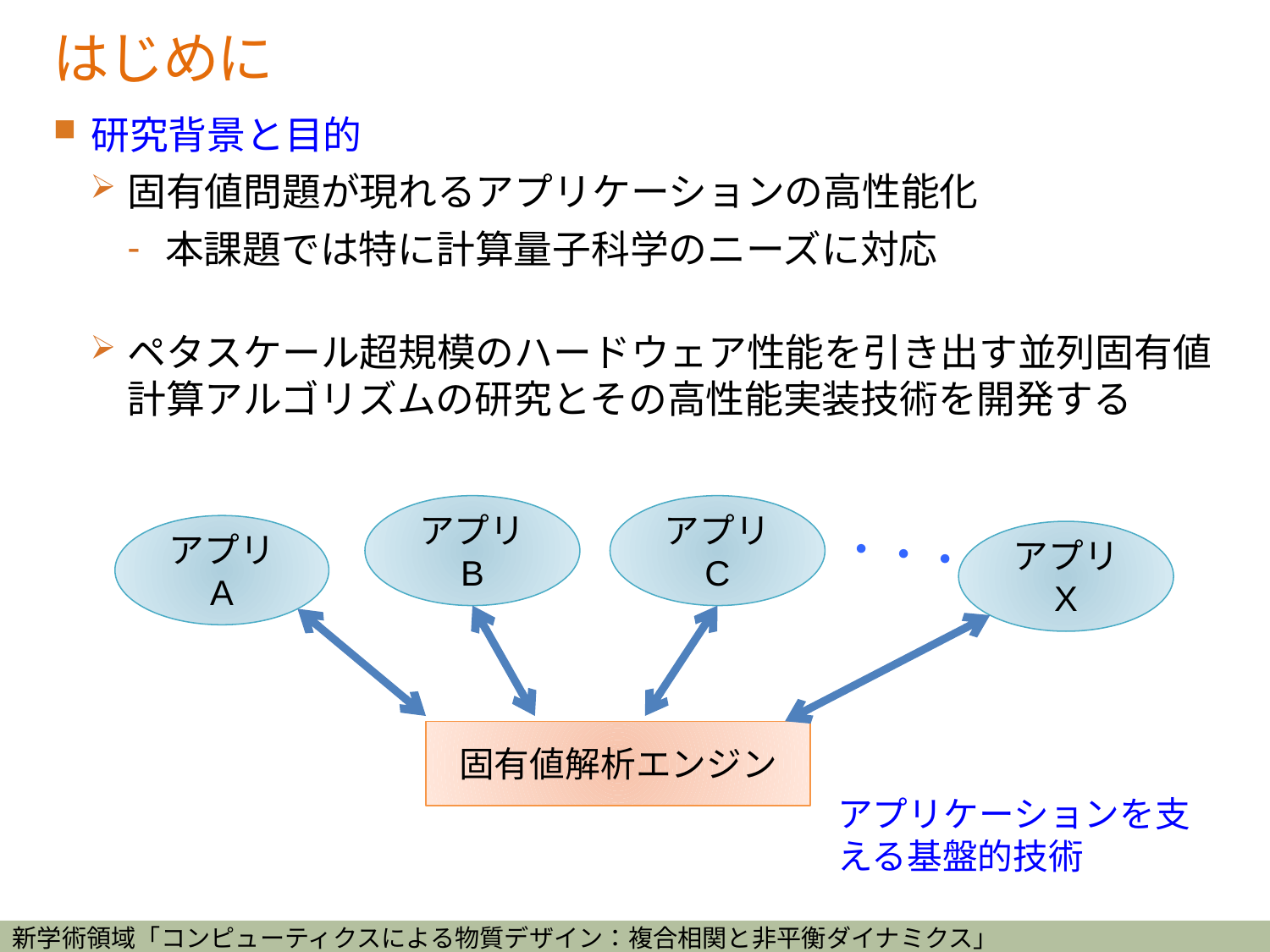

# はじめに
研究背景と目的
固有値問題が現れるアプリケーションの高性能化
本課題では特に計算量子科学のニーズに対応
ペタスケール超規模のハードウェア性能を引き出す並列固有値
計算アルゴリズムの研究とその高性能実装技術を開発する
アプリ B
アプリ C
アプリ A
アプリ X
・・・
固有値解析エンジン
アプリケーションを支える基盤的技術